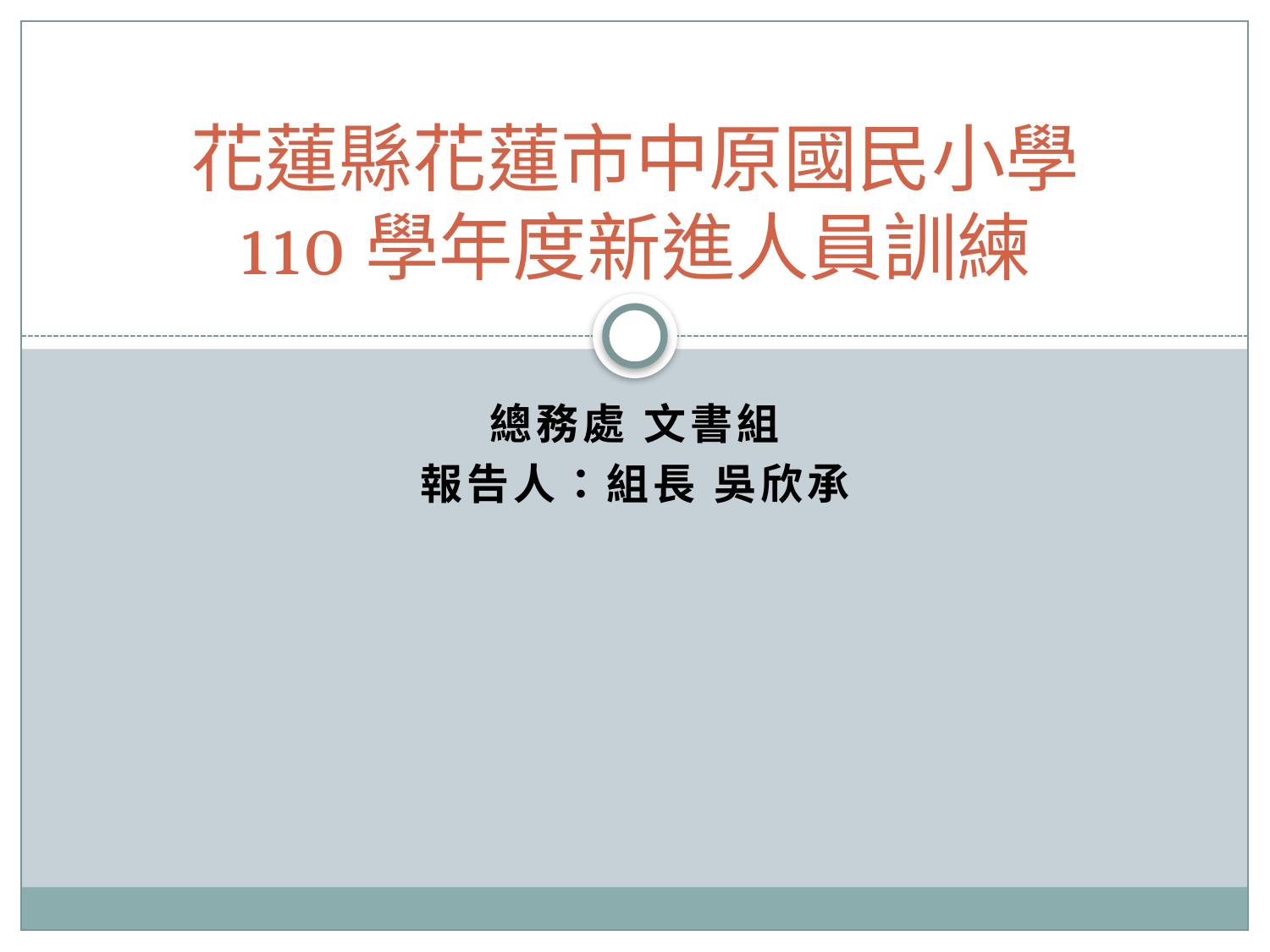

# 花蓮縣花蓮市中原國民小學 110學年度新進人員訓練
總務處 文書組
報告人：組長 吳欣承